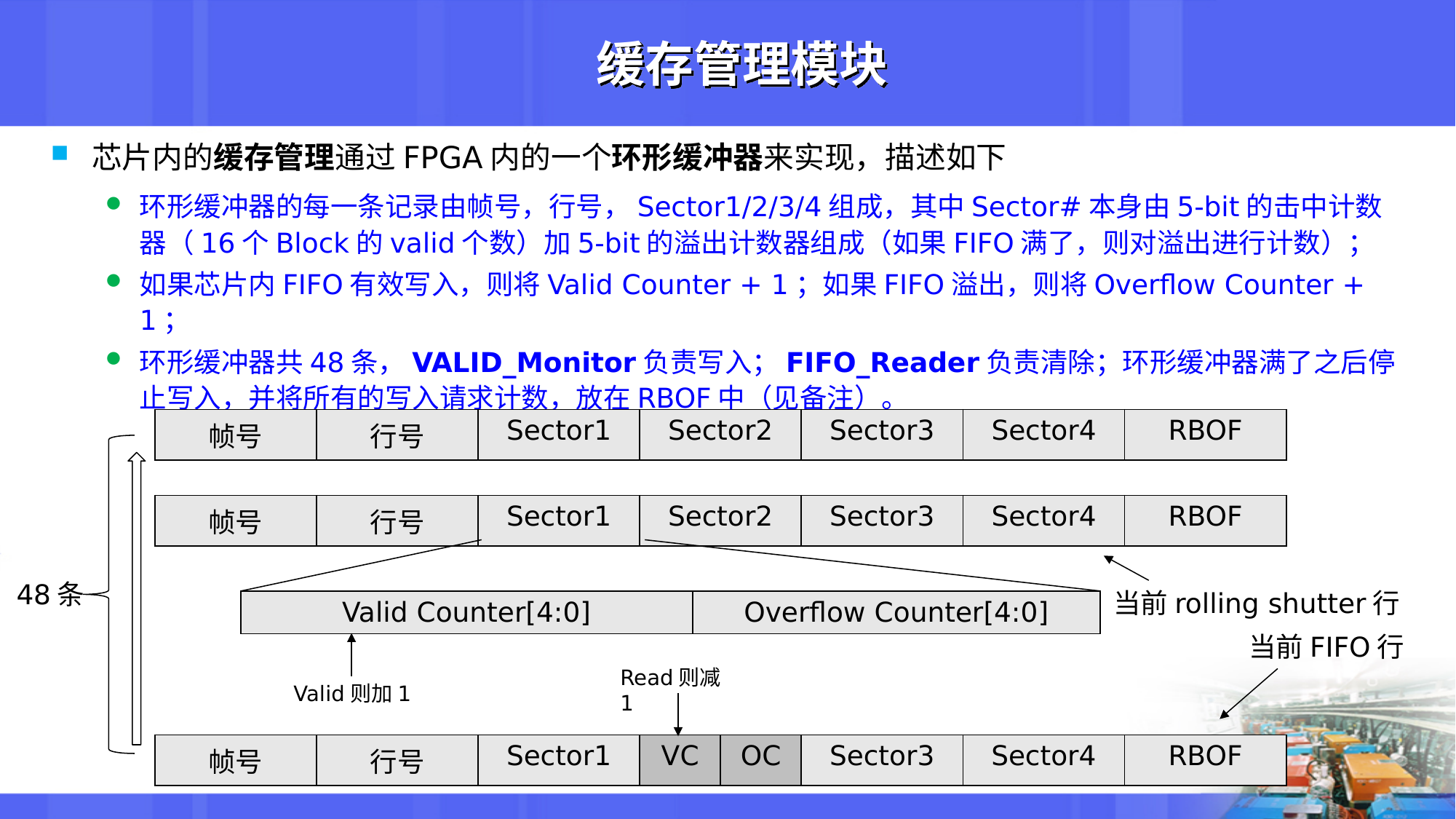

# 缓存管理模块
芯片内的缓存管理通过FPGA内的一个环形缓冲器来实现，描述如下
环形缓冲器的每一条记录由帧号，行号，Sector1/2/3/4组成，其中Sector#本身由5-bit的击中计数器（16个Block的valid个数）加5-bit的溢出计数器组成（如果FIFO满了，则对溢出进行计数）；
如果芯片内FIFO有效写入，则将Valid Counter + 1；如果FIFO溢出，则将Overflow Counter + 1；
环形缓冲器共48条，VALID_Monitor负责写入；FIFO_Reader负责清除；环形缓冲器满了之后停止写入，并将所有的写入请求计数，放在RBOF中（见备注）。
| 帧号 | 行号 | Sector1 | Sector2 | Sector3 | Sector4 | RBOF |
| --- | --- | --- | --- | --- | --- | --- |

| 帧号 | 行号 | Sector1 | Sector2 | Sector3 | Sector4 | RBOF |
| --- | --- | --- | --- | --- | --- | --- |
48条
当前rolling shutter行
| Valid Counter[4:0] | Overflow Counter[4:0] |
| --- | --- |
当前FIFO行
Read则减1
Valid则加1
| 帧号 | 行号 | Sector1 | VC | OC | Sector3 | Sector4 | RBOF |
| --- | --- | --- | --- | --- | --- | --- | --- |